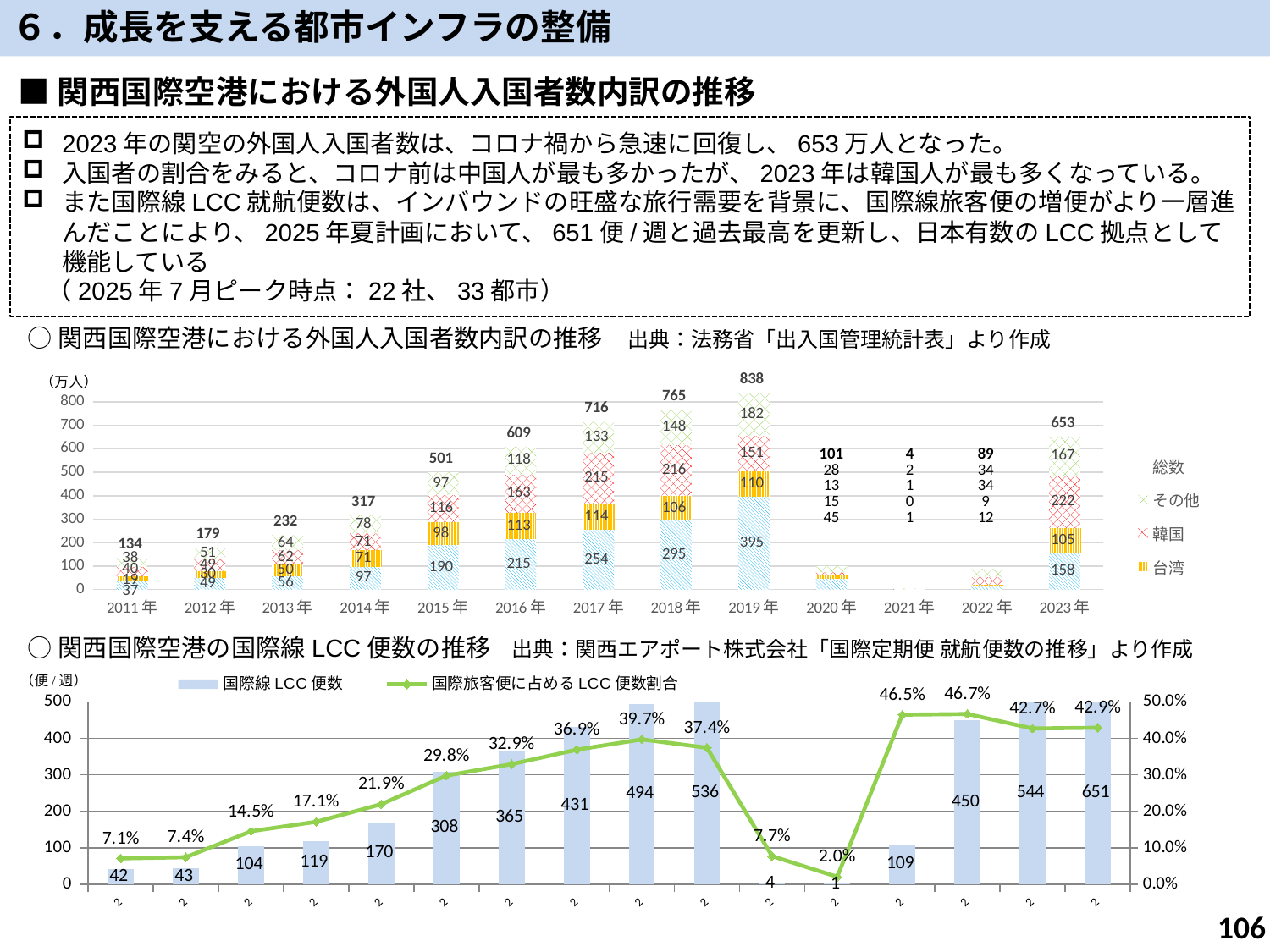

６．成長を支える都市インフラの整備
■関西国際空港における外国人入国者数内訳の推移
2023年の関空の外国人入国者数は、コロナ禍から急速に回復し、653万人となった。
入国者の割合をみると、コロナ前は中国人が最も多かったが、2023年は韓国人が最も多くなっている。
また国際線LCC就航便数は、インバウンドの旺盛な旅行需要を背景に、国際線旅客便の増便がより一層進んだことにより、2025年夏計画において、651便/週と過去最高を更新し、日本有数のLCC拠点として機能している
　（2025年7月ピーク時点：22社、33都市）
○関西国際空港における外国人入国者数内訳の推移　出典：法務省「出入国管理統計表」より作成

### Chart

| Category | 中国 | 台湾 | 韓国 | その他 | 総数 |
|---|---|---|---|---|---|
| 2011年 | 37.0245 | 19.4908 | 40.1101 | 38.0 | 133.8783 |
| 2012年 | 49.4452 | 30.4552 | 49.0 | 50.7663 | 179.1577 |
| 2013年 | 56.3158 | 50.0 | 61.5863 | 63.8458 | 232.3111 |
| 2014年 | 97.2145 | 70.615 | 71.0697 | 78.145 | 317.0442 |
| 2015年 | 189.6164 | 98.1551 | 115.6033 | 97.4003 | 500.7751 |
| 2016年 | 214.6229 | 112.5592 | 163.2761 | 118.2018 | 608.66 |
| 2017年 | 253.816 | 114.0 | 214.7959 | 132.7181 | 715.9996 |
| 2018年 | 295.0 | 106.0 | 216.0 | 148.0 | 765.0 |
| 2019年 | 395.0 | 110.0 | 151.0 | 182.0 | 838.0 |
| 2020年 | 45.0 | 15.0 | 13.0 | 28.0 | 101.0 |
| 2021年 | 0.8361 | 0.1412 | 0.7345 | 2.4003 | 4.1121 |
| 2022年 | 12.233 | 8.5002 | 33.7644 | 34.0494 | 88.547 |
| 2023年 | 158.0 | 104.7888 | 222.0 | 167.0 | 652.5181 |
○関西国際空港の国際線LCC便数の推移　出典：関西エアポート株式会社「国際定期便 就航便数の推移」より作成

### Chart

| Category | 国際線LCC便数 | 国際旅客便に占めるLCC便数割合 |
|---|---|---|
| 2010夏 | 42.0 | 0.0707070707070707 |
| 2011夏 | 43.0 | 0.07401032702237521 |
| 2012夏 | 104.0 | 0.1452513966480447 |
| 2013夏 | 119.0 | 0.17097701149425287 |
| 2014夏 | 170.0 | 0.21935483870967742 |
| 2015夏 | 308.0 | 0.2978723404255319 |
| 2016夏 | 365.0 | 0.3291253381424707 |
| 2017夏 | 431.0 | 0.3686911890504705 |
| 2018夏 | 494.0 | 0.3971061093247588 |
| 2019夏 | 536.0 | 0.3740404745289602 |
| 2020夏 | 4.0 | 0.07692307692307693 |
| 2021夏 | 1.0 | 0.020202020202020204 |
| 2022夏 | 109.0 | 0.464818763326226 |
| 2023夏 | 450.0 | 0.46680497925311204 |
| 2024夏 | 544.0 | 0.42700156985871274 |
| 2025夏 | 651.0 | 0.42913645352669744 |
106